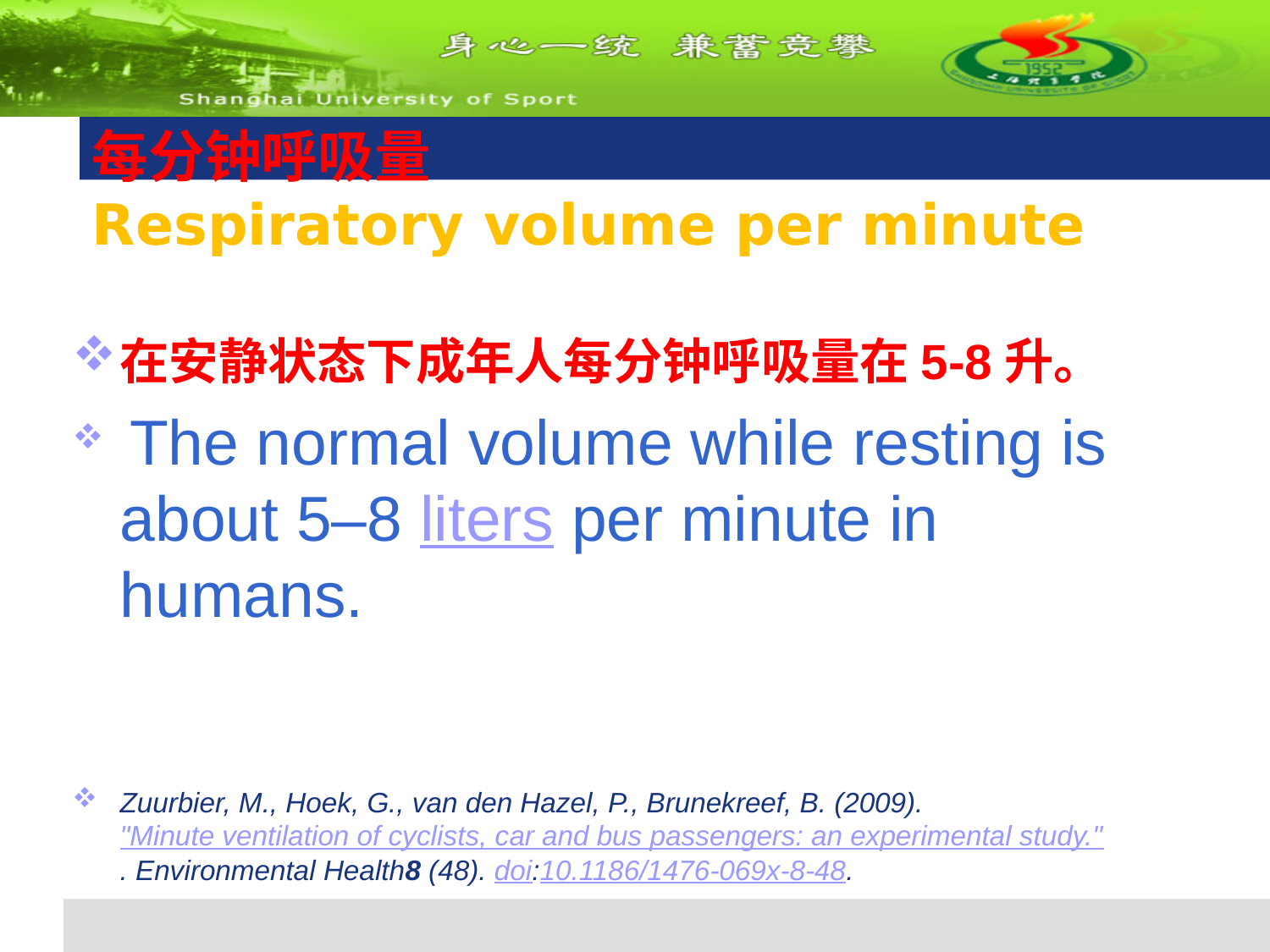

# 每分钟呼吸量 Respiratory volume per minute
在安静状态下成年人每分钟呼吸量在5-8升。
 The normal volume while resting is about 5–8 liters per minute in humans.

Zuurbier, M., Hoek, G., van den Hazel, P., Brunekreef, B. (2009). "Minute ventilation of cyclists, car and bus passengers: an experimental study.". Environmental Health8 (48). doi:10.1186/1476-069x-8-48.